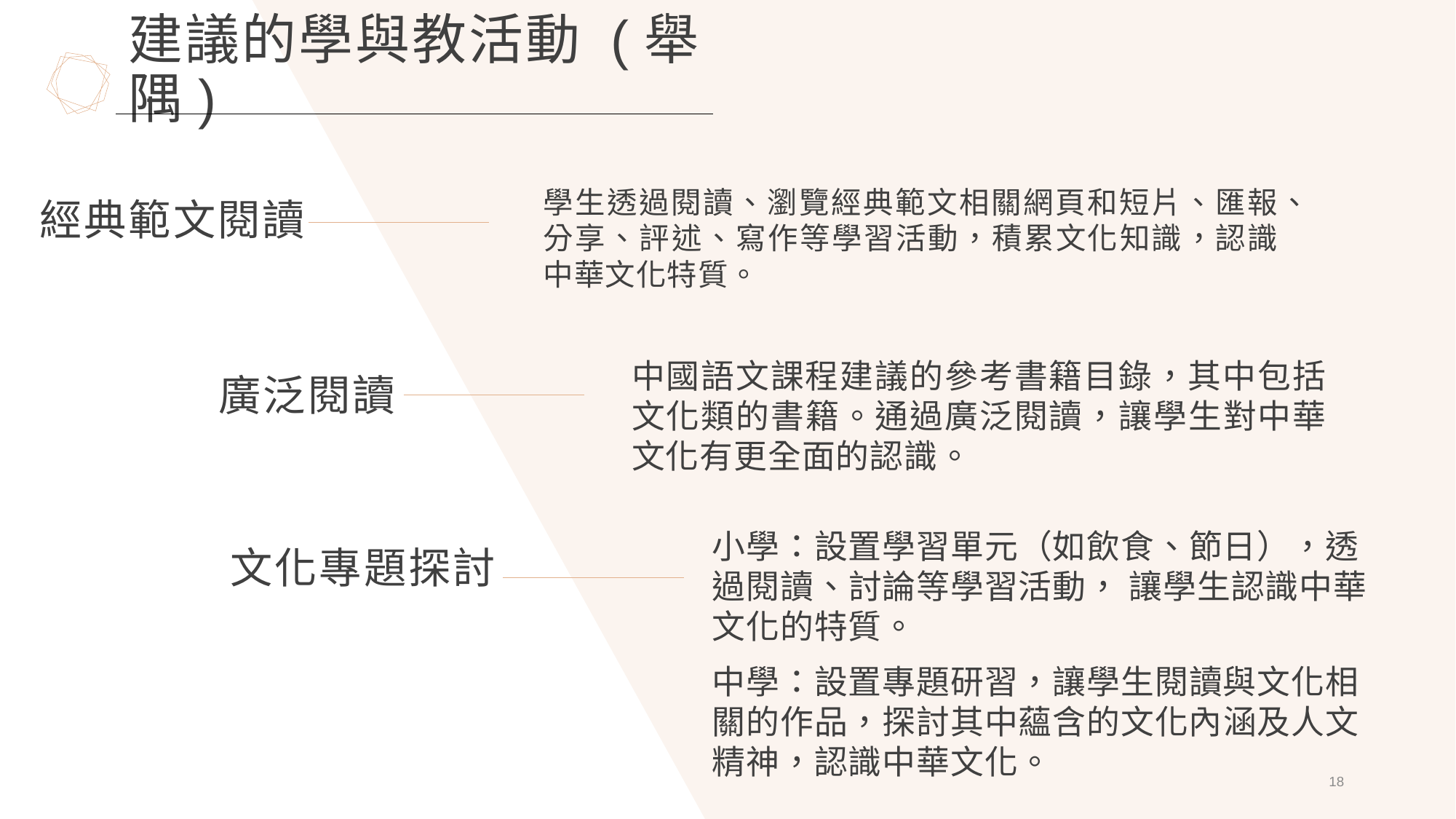

# 建議的學與教活動 (舉隅)

學生透過閱讀、瀏覽經典範文相關網頁和短片、匯報、分享、評述、寫作等學習活動，積累文化知識，認識中華文化特質。
 經典範文閱讀
中國語文課程建議的參考書籍目錄，其中包括文化類的書籍。通過廣泛閱讀，讓學生對中華文化有更全面的認識。
廣泛閱讀
小學：設置學習單元（如飲食、節日），透過閱讀、討論等學習活動， 讓學生認識中華文化的特質。
中學：設置專題研習，讓學生閱讀與文化相關的作品，探討其中蘊含的文化內涵及人文精神，認識中華文化。
文化專題探討
18